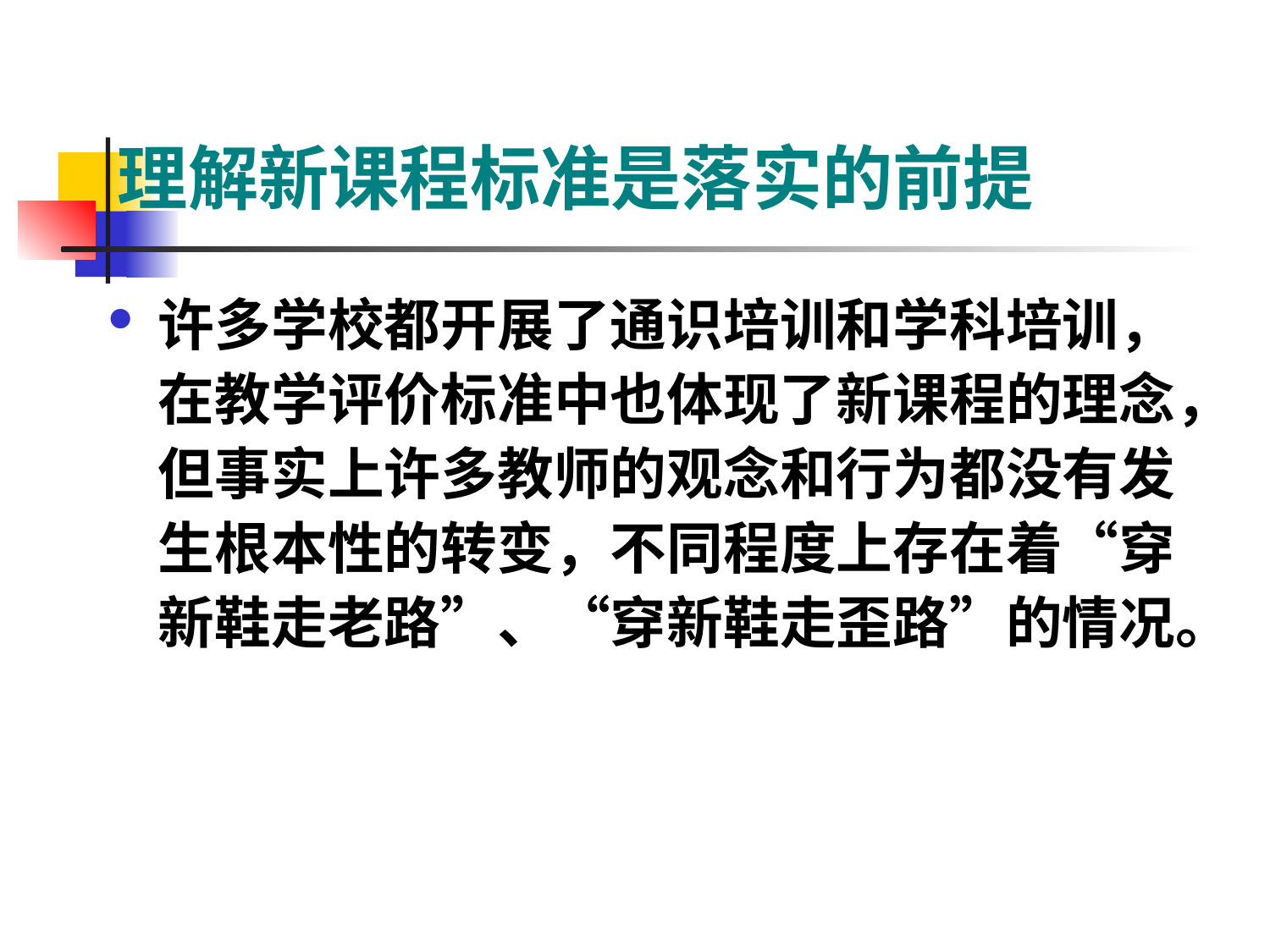

# 理解新课程标准是落实的前提
许多学校都开展了通识培训和学科培训，在教学评价标准中也体现了新课程的理念，但事实上许多教师的观念和行为都没有发生根本性的转变，不同程度上存在着“穿新鞋走老路”、“穿新鞋走歪路”的情况。